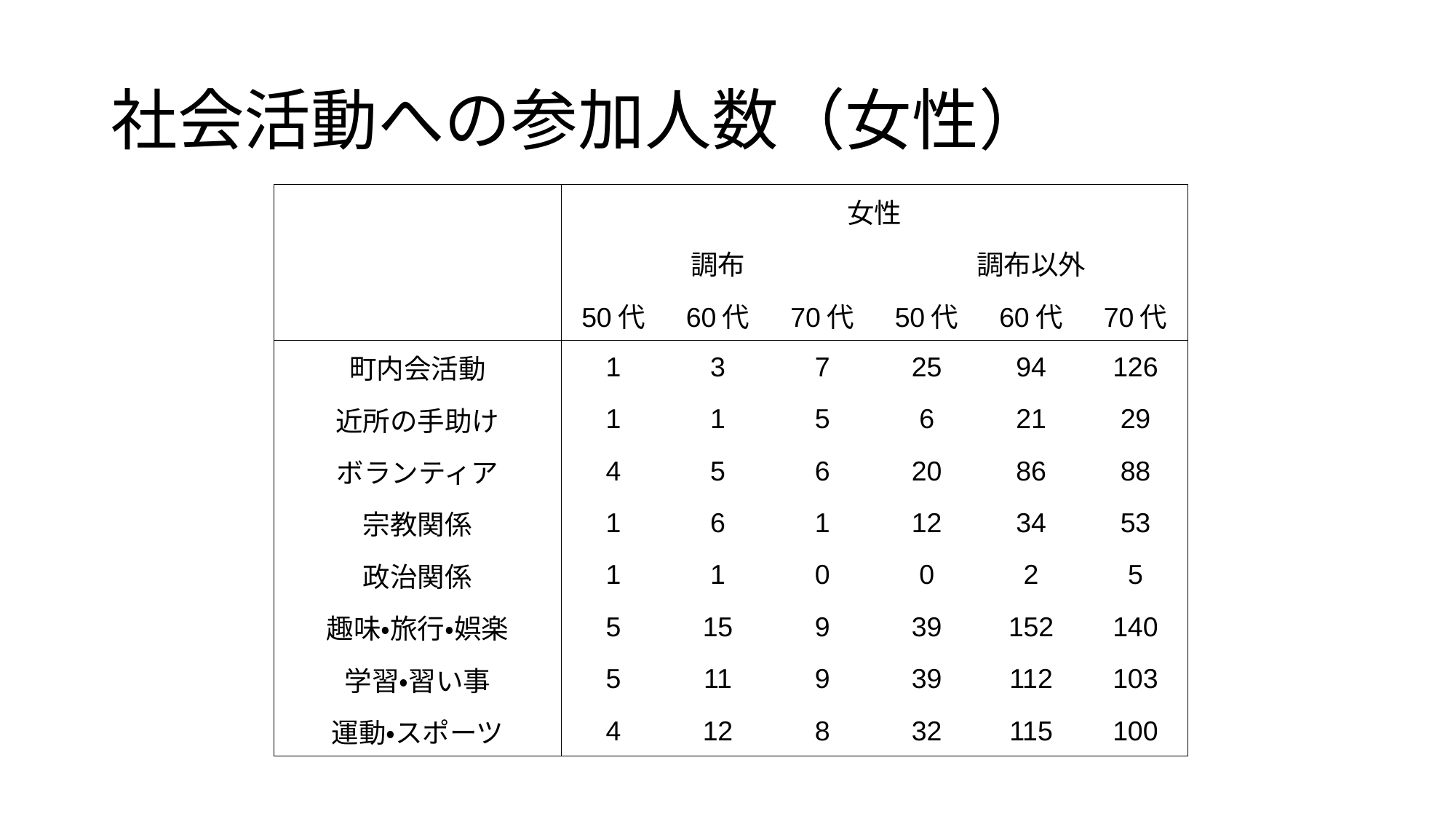

# 社会活動への参加人数（女性）
|  | 女性 |  |  |  |  |  |
| --- | --- | --- | --- | --- | --- | --- |
|  | 調布 |  |  | 調布以外 |  |  |
|  | 50代 | 60代 | 70代 | 50代 | 60代 | 70代 |
| 町内会活動 | 1 | 3 | 7 | 25 | 94 | 126 |
| 近所の手助け | 1 | 1 | 5 | 6 | 21 | 29 |
| ボランティア | 4 | 5 | 6 | 20 | 86 | 88 |
| 宗教関係 | 1 | 6 | 1 | 12 | 34 | 53 |
| 政治関係 | 1 | 1 | 0 | 0 | 2 | 5 |
| 趣味・旅行・娯楽 | 5 | 15 | 9 | 39 | 152 | 140 |
| 学習・習い事 | 5 | 11 | 9 | 39 | 112 | 103 |
| 運動・スポーツ | 4 | 12 | 8 | 32 | 115 | 100 |